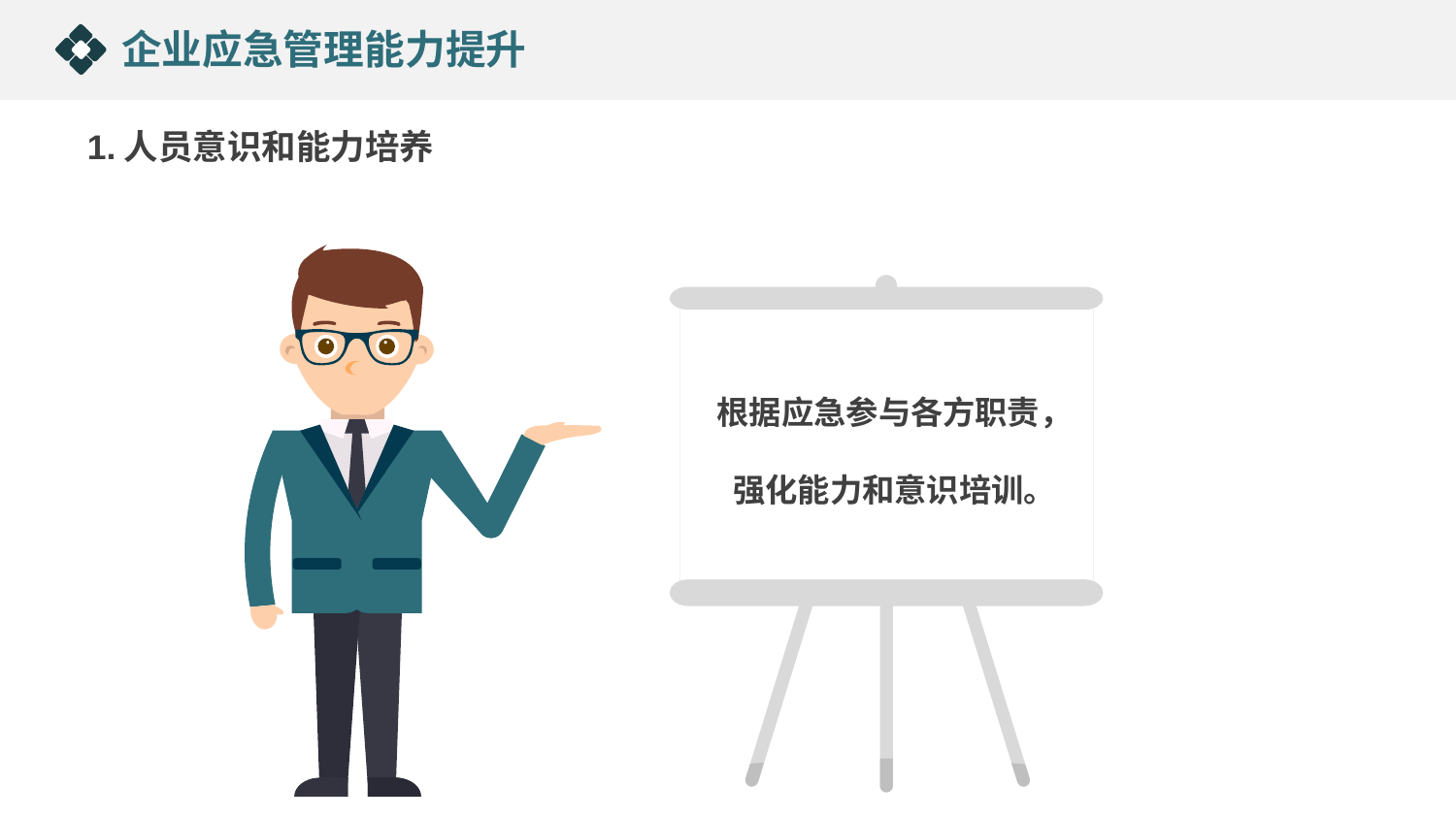

企业应急管理能力提升
1.人员意识和能力培养

根据应急参与各方职责，强化能力和意识培训。